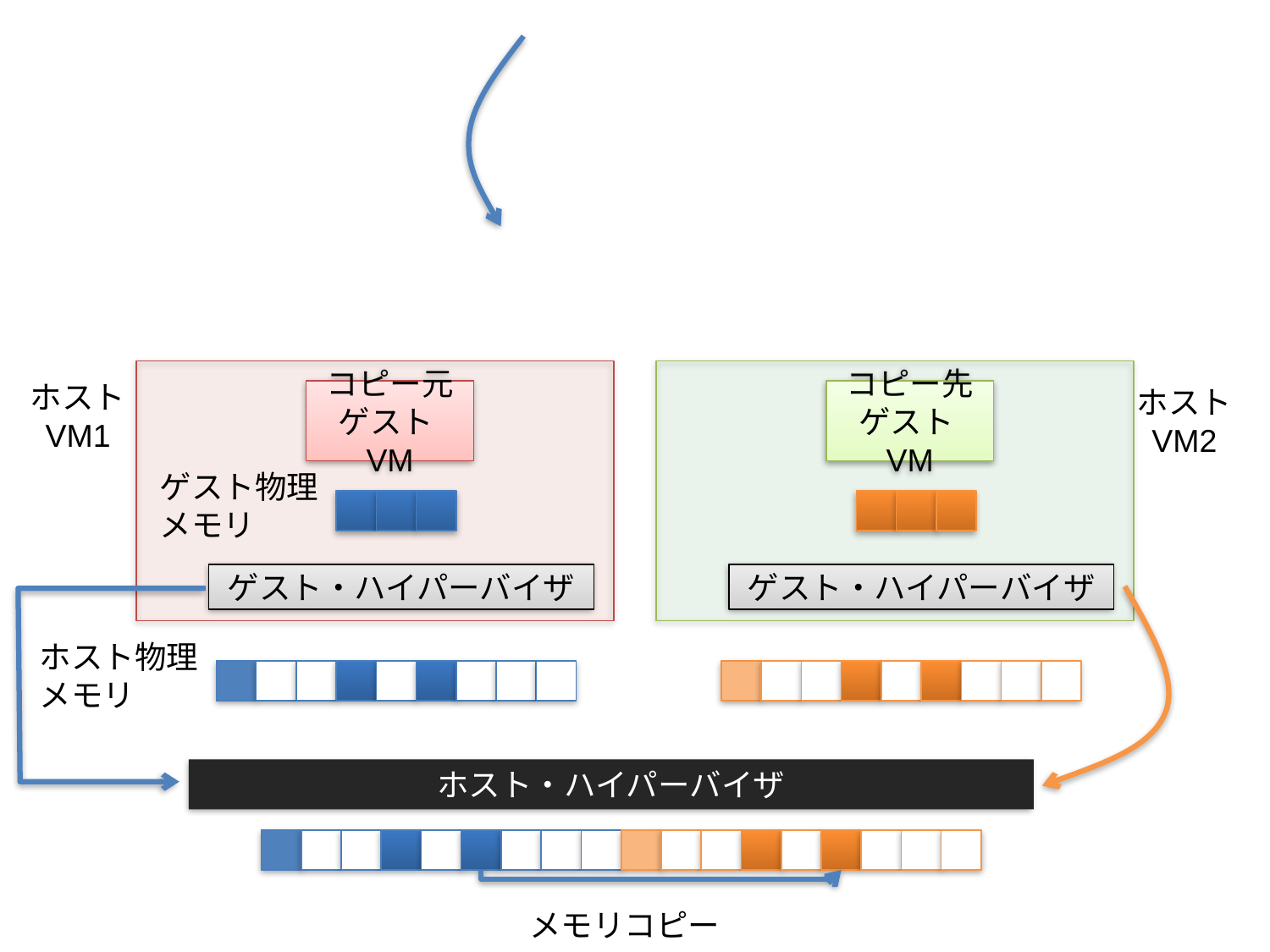

コピー元
ゲストVM

ゲスト・ハイパーバイザ

コピー先
ゲストVM

ゲスト・ハイパーバイザ
ホスト
VM1
ホスト
VM2
ゲスト物理
メモリ

ホスト物理
メモリ

ホスト・ハイパーバイザ

メモリコピー